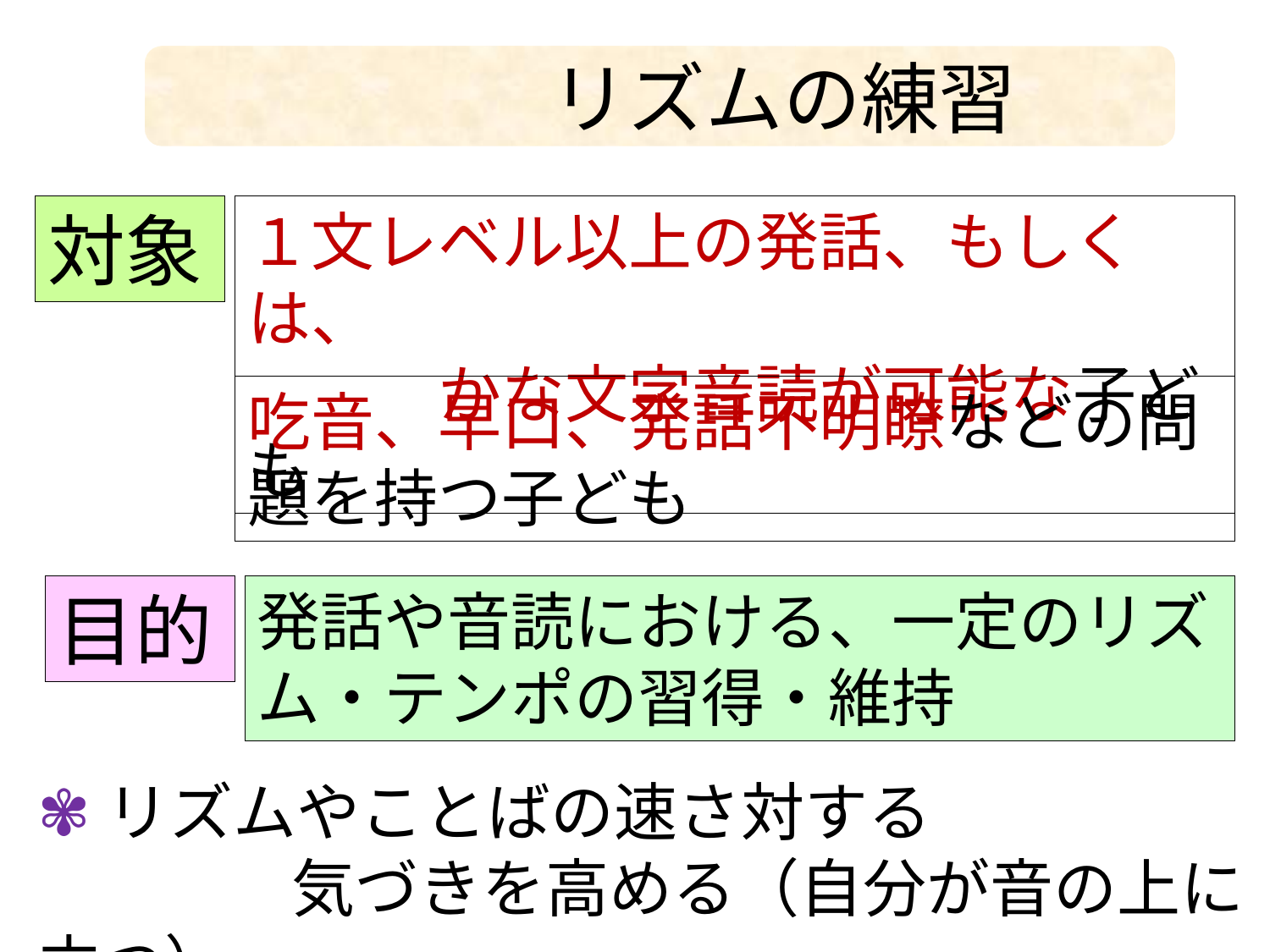

リズムの練習
対象
１文レベル以上の発話、もしくは、
　　　かな文字音読が可能な子ども

吃音、早口、発話不明瞭などの問題を持つ子ども
目的
発話や音読における、一定のリズム・テンポの習得・維持
✾リズムやことばの速さ対する
　　　　気づきを高める（自分が音の上に立つ）